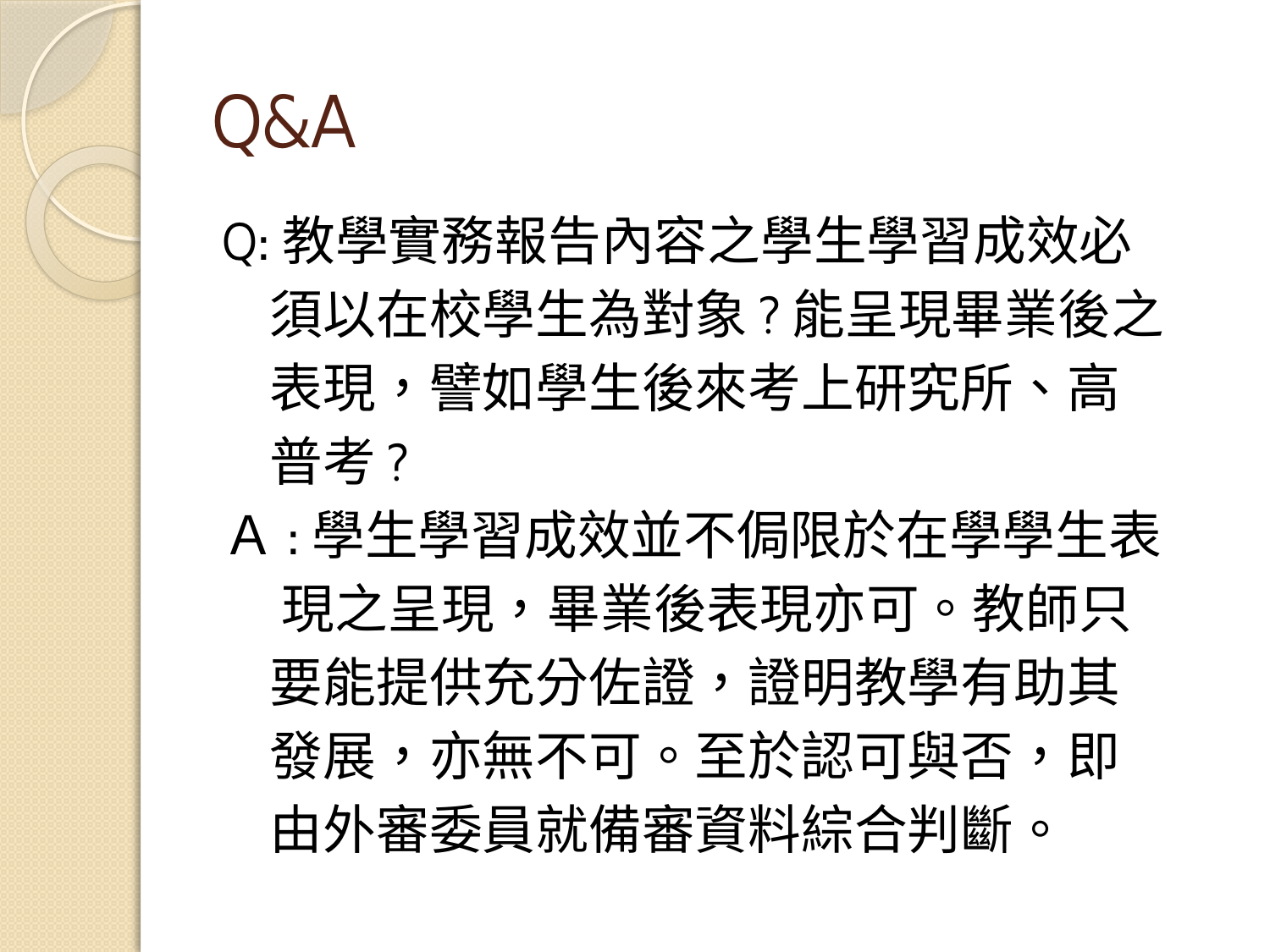

# Q&A
Q:教學實務報告內容之學生學習成效必
   須以在校學生為對象?能呈現畢業後之
   表現，譬如學生後來考上研究所、高
   普考?
Ａ:學生學習成效並不侷限於在學學生表
    現之呈現，畢業後表現亦可。教師只
   要能提供充分佐證，證明教學有助其
   發展，亦無不可。至於認可與否，即
   由外審委員就備審資料綜合判斷。